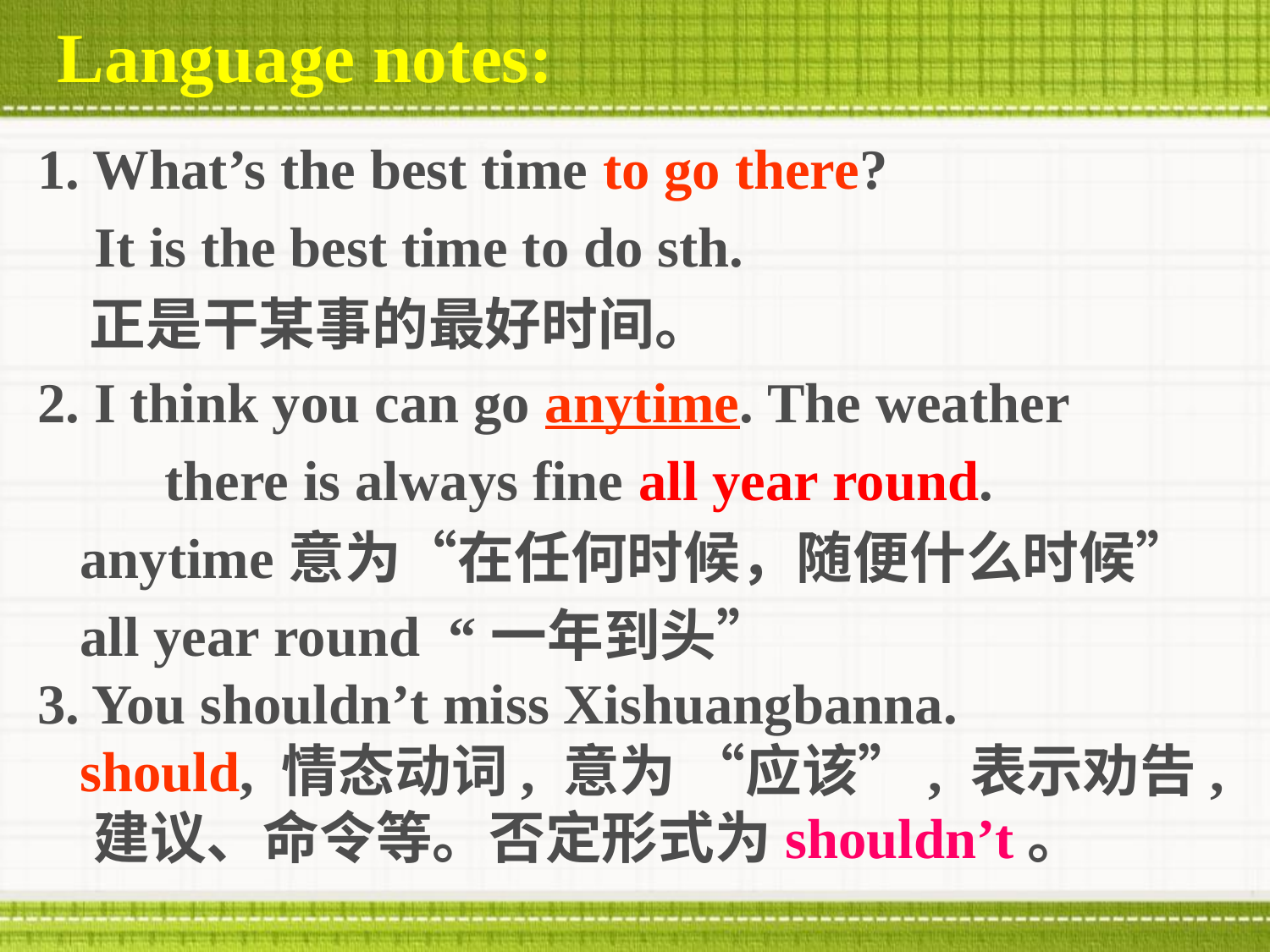

Language notes:
1. What’s the best time to go there?
    It is the best time to do sth.
   正是干某事的最好时间。
2. I think you can go anytime. The weather                    there is always fine all year round.
   anytime意为“在任何时候，随便什么时候”
   all year round  “一年到头”
3. You shouldn’t miss Xishuangbanna.
   should, 情态动词, 意为 “应该”, 表示劝告,   建议、命令等。否定形式为shouldn’t。